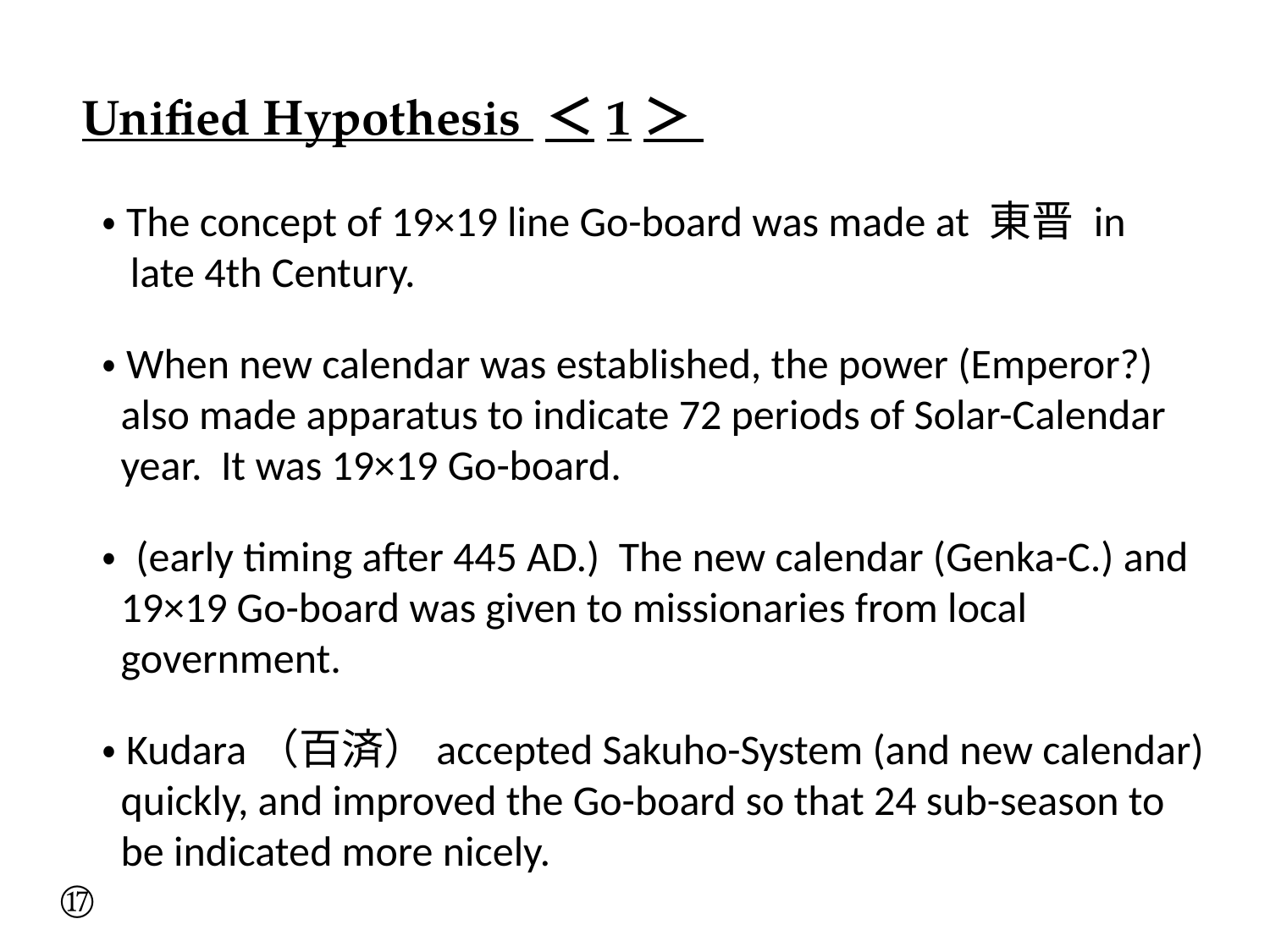

Unified Hypothesis ＜1＞
・The concept of 19×19 line Go-board was made at 東晋 in
   late 4th Century.

・When new calendar was established, the power (Emperor?)
  also made apparatus to indicate 72 periods of Solar-Calendar
  year.  It was 19×19 Go-board.

・ (early timing after 445 AD.)  The new calendar (Genka-C.) and
  19×19 Go-board was given to missionaries from local
  government.

・Kudara（百済）accepted Sakuho-System (and new calendar)
  quickly, and improved the Go-board so that 24 sub-season to
  be indicated more nicely.
⑰